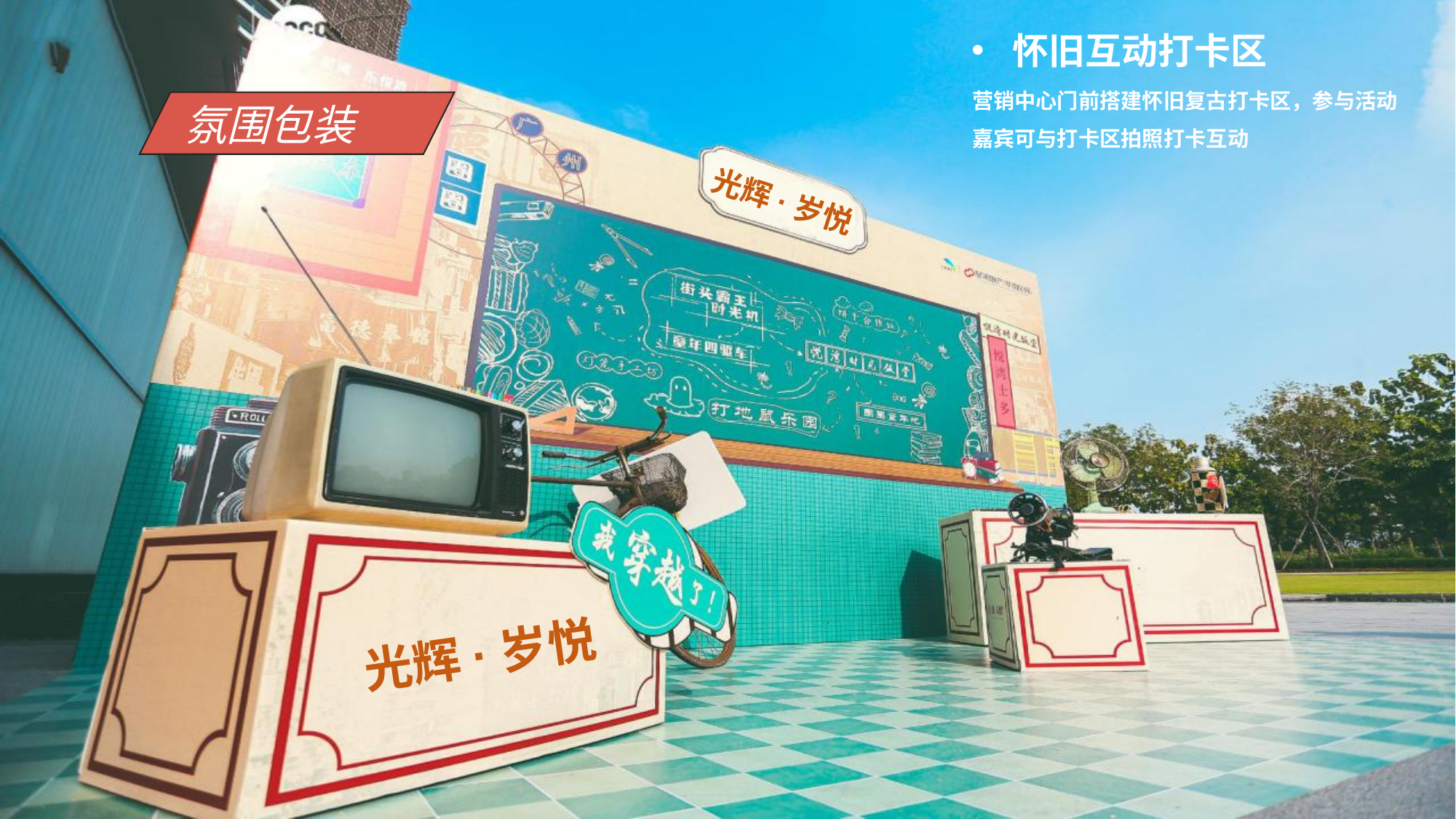

怀旧互动打卡区
营销中心门前搭建怀旧复古打卡区，参与活动嘉宾可与打卡区拍照打卡互动

氛围包装
光辉·岁悦
光辉·岁悦